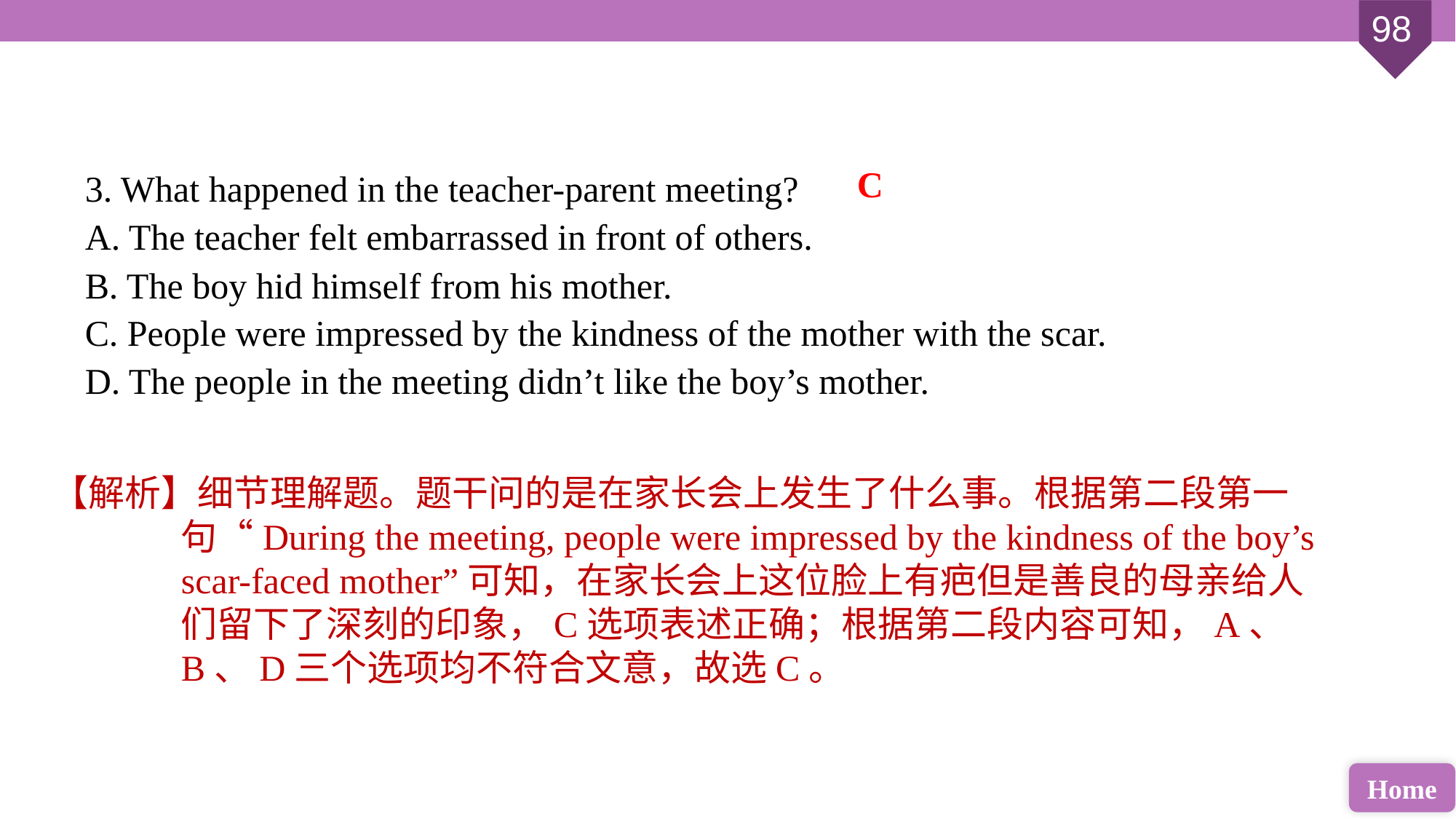

3. What happened in the teacher-parent meeting?
A. The teacher felt embarrassed in front of others.
B. The boy hid himself from his mother.
C. People were impressed by the kindness of the mother with the scar.
D. The people in the meeting didn’t like the boy’s mother.
C
【解析】细节理解题。题干问的是在家长会上发生了什么事。根据第二段第一句“During the meeting, people were impressed by the kindness of the boy’s scar-faced mother”可知，在家长会上这位脸上有疤但是善良的母亲给人们留下了深刻的印象，C选项表述正确；根据第二段内容可知，A、B、D三个选项均不符合文意，故选C。